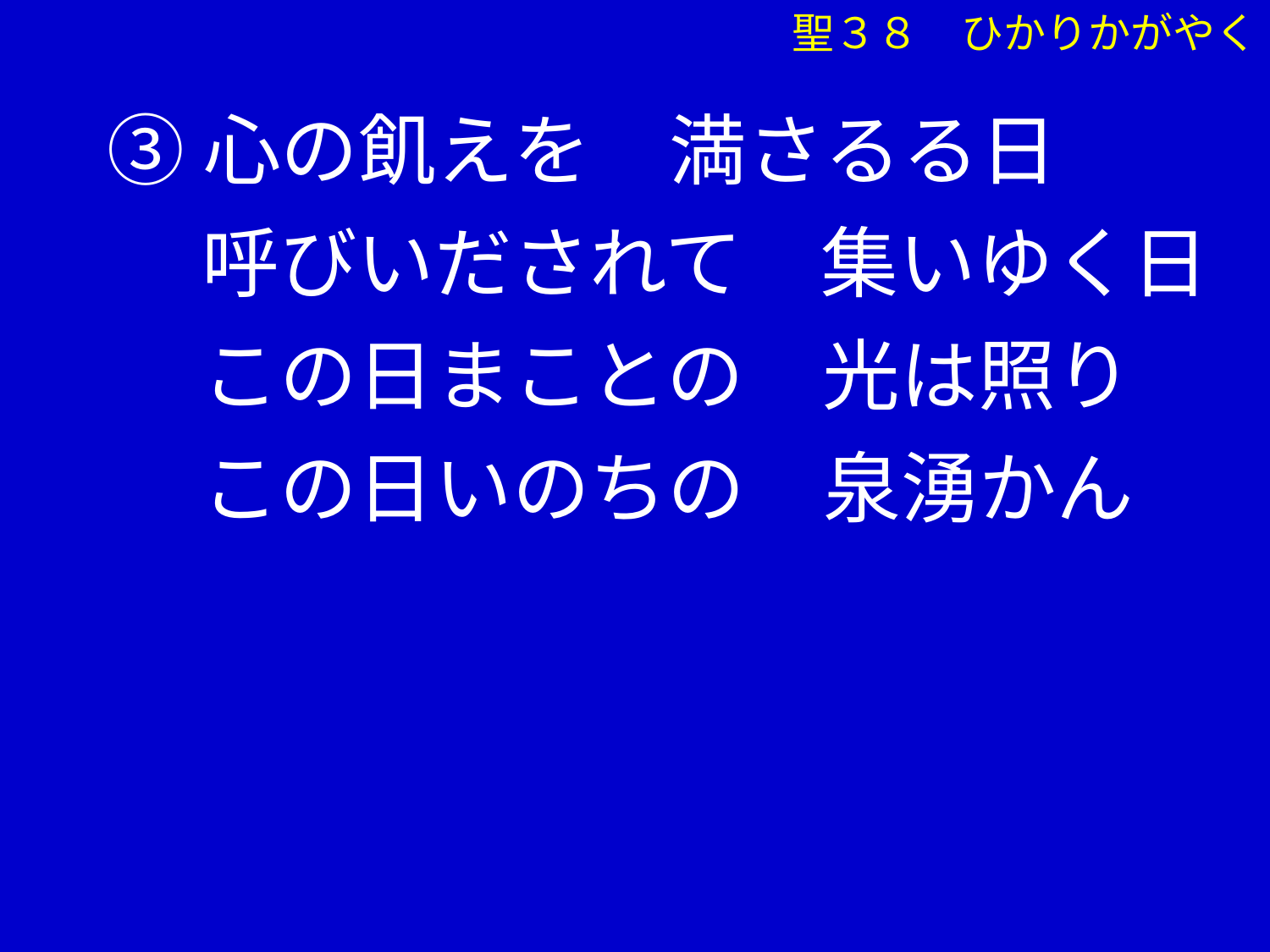

③心の飢えを　満さるる日
　 呼びいだされて　集いゆく日
　 この日まことの　光は照り
　 この日いのちの　泉湧かん
聖３８　ひかりかがやく